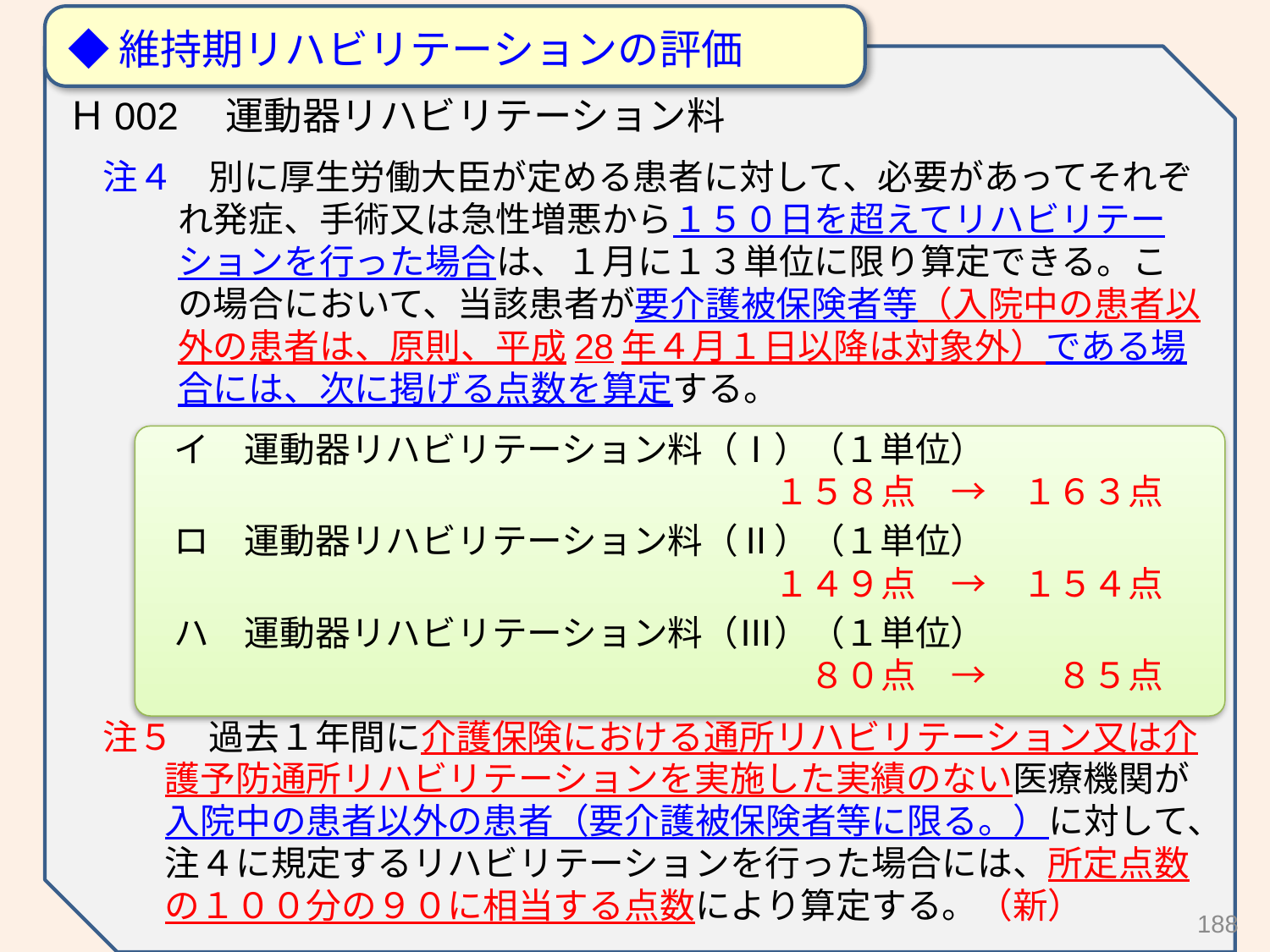

◆維持期リハビリテーションの評価
Ｈ002　運動器リハビリテーション料
　注４　別に厚生労働大臣が定める患者に対して、必要があってそれぞれ発症、手術又は急性増悪から１５０日を超えてリハビリテーションを行った場合は、１月に１３単位に限り算定できる。この場合において、当該患者が要介護被保険者等（入院中の患者以外の患者は、原則、平成28年４月１日以降は対象外）である場合には、次に掲げる点数を算定する。
　　　イ　運動器リハビリテーション料（Ⅰ）（１単位）
　　　　　　　　　　　　　　　　　　　　１５８点　→　１６３点
　　　ロ　運動器リハビリテーション料（Ⅱ）（１単位）
　　　　　　　　　　　　　　　　　　　　１４９点　→　１５４点
　　　ハ　運動器リハビリテーション料（Ⅲ）（１単位）
　　　　　　　　　　　　　　　　　　　　　８０点　→　　８５点
　注５　過去１年間に介護保険における通所リハビリテーション又は介護予防通所リハビリテーションを実施した実績のない医療機関が入院中の患者以外の患者（要介護被保険者等に限る。）に対して、注４に規定するリハビリテーションを行った場合には、所定点数の１００分の９０に相当する点数により算定する。（新）

188